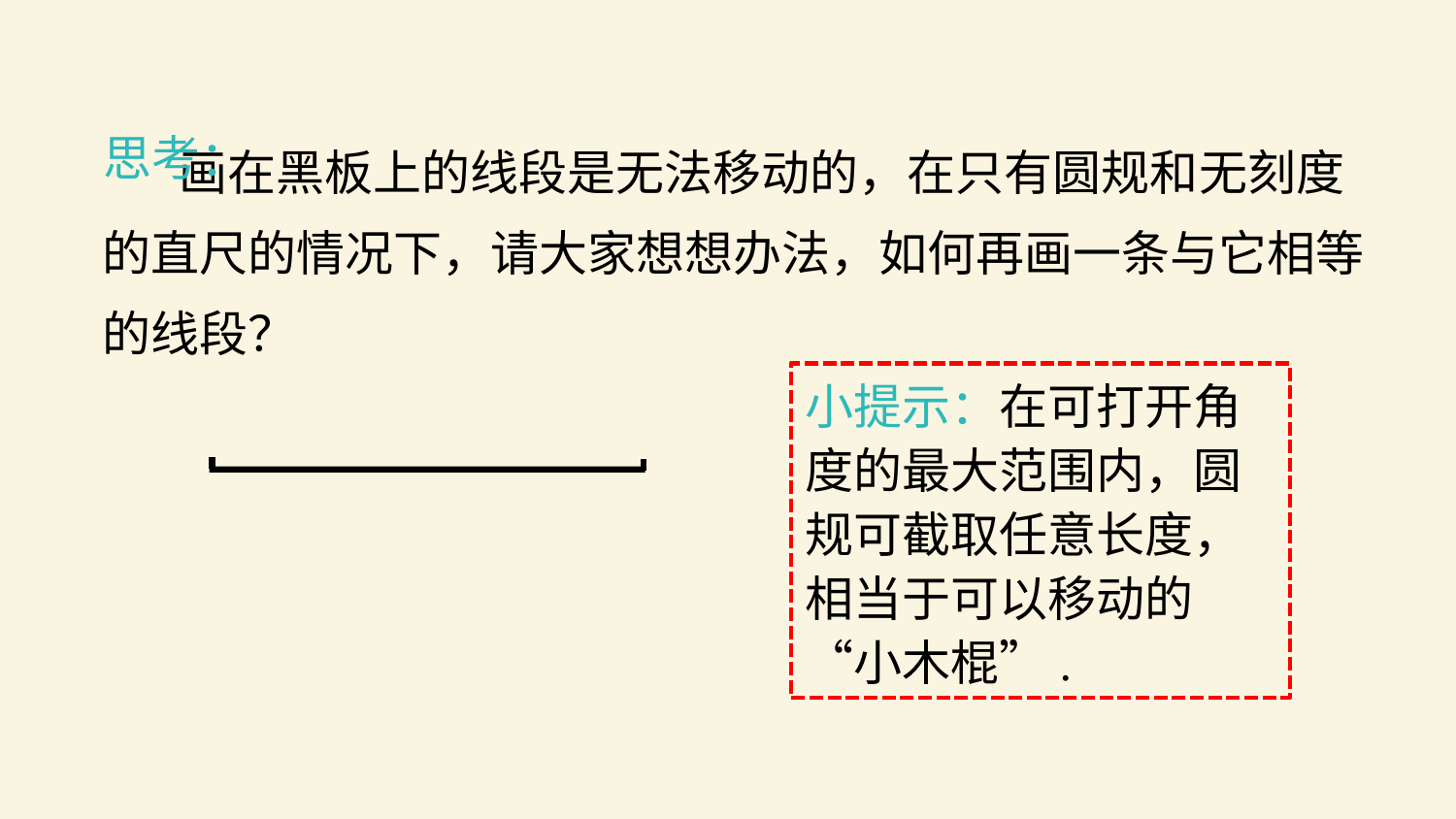

画在黑板上的线段是无法移动的，在只有圆规和无刻度的直尺的情况下，请大家想想办法，如何再画一条与它相等的线段？
思考：
小提示：在可打开角度的最大范围内，圆规可截取任意长度，相当于可以移动的“小木棍”.